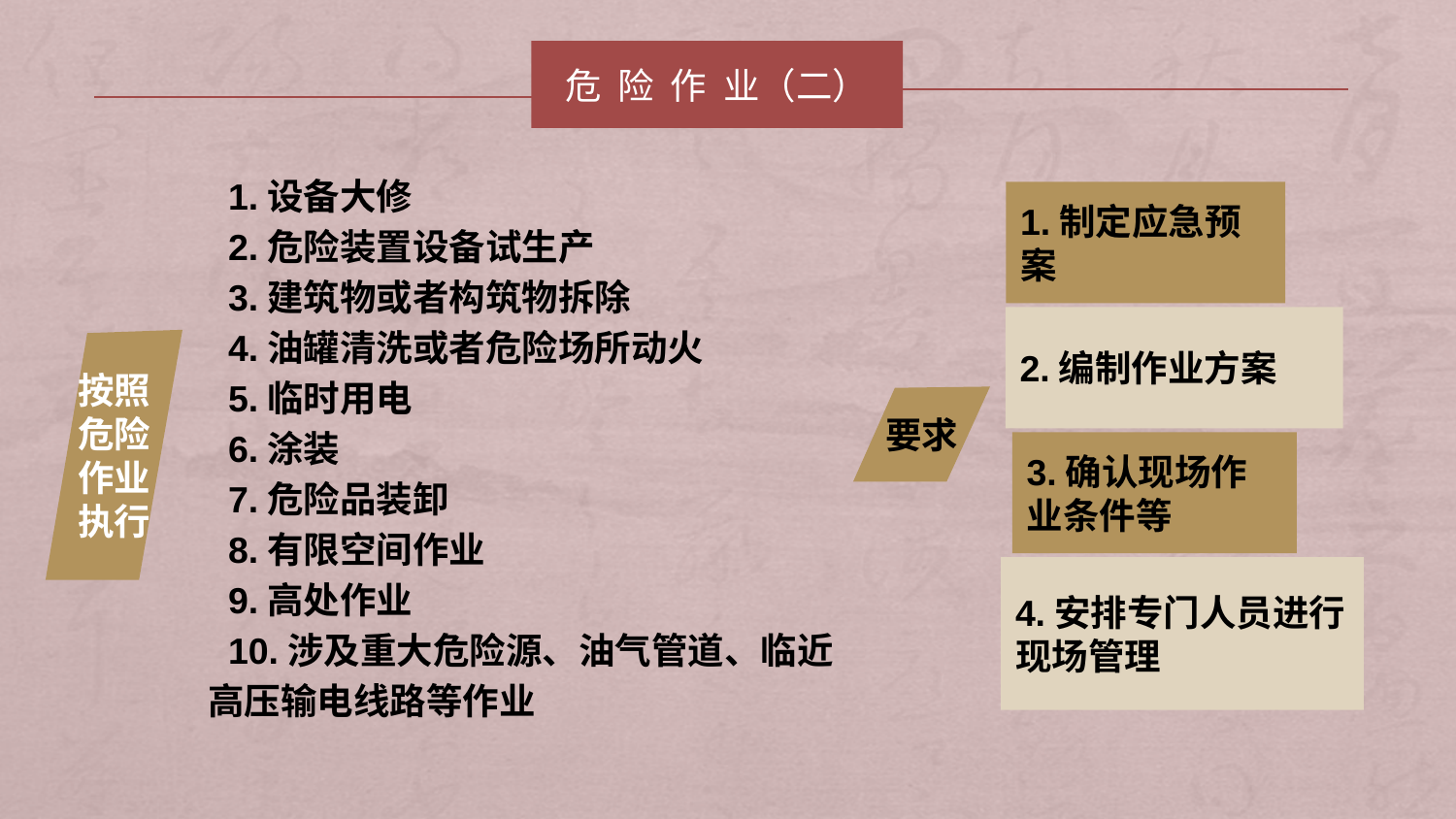

危  险  作  业（二）

  1.设备大修
  2.危险装置设备试生产
  3.建筑物或者构筑物拆除
  4.油罐清洗或者危险场所动火
  5.临时用电
  6.涂装
  7.危险品装卸
  8.有限空间作业
  9.高处作业
  10.涉及重大危险源、油气管道、临近高压输电线路等作业
1.制定应急预案

2.编制作业方案

按照危险作业执行
要求
3.确认现场作业条件等
4.安排专门人员进行现场管理